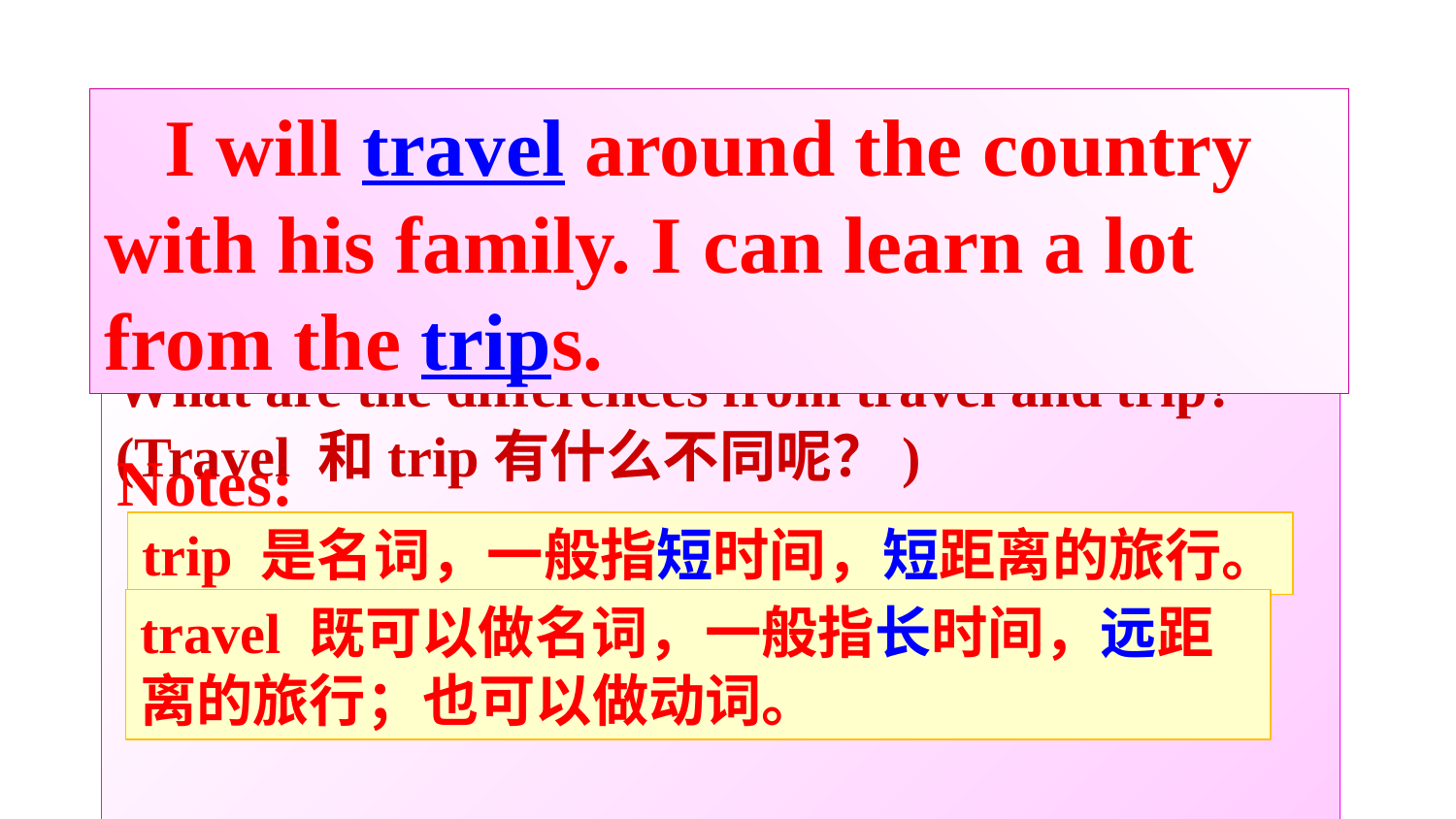

I will travel around the country with his family. I can learn a lot from the trips.

What are the differences from travel and trip?
(Travel 和trip有什么不同呢？)

Notes:
trip 是名词，一般指短时间，短距离的旅行。
travel 既可以做名词，一般指长时间，远距离的旅行；也可以做动词。